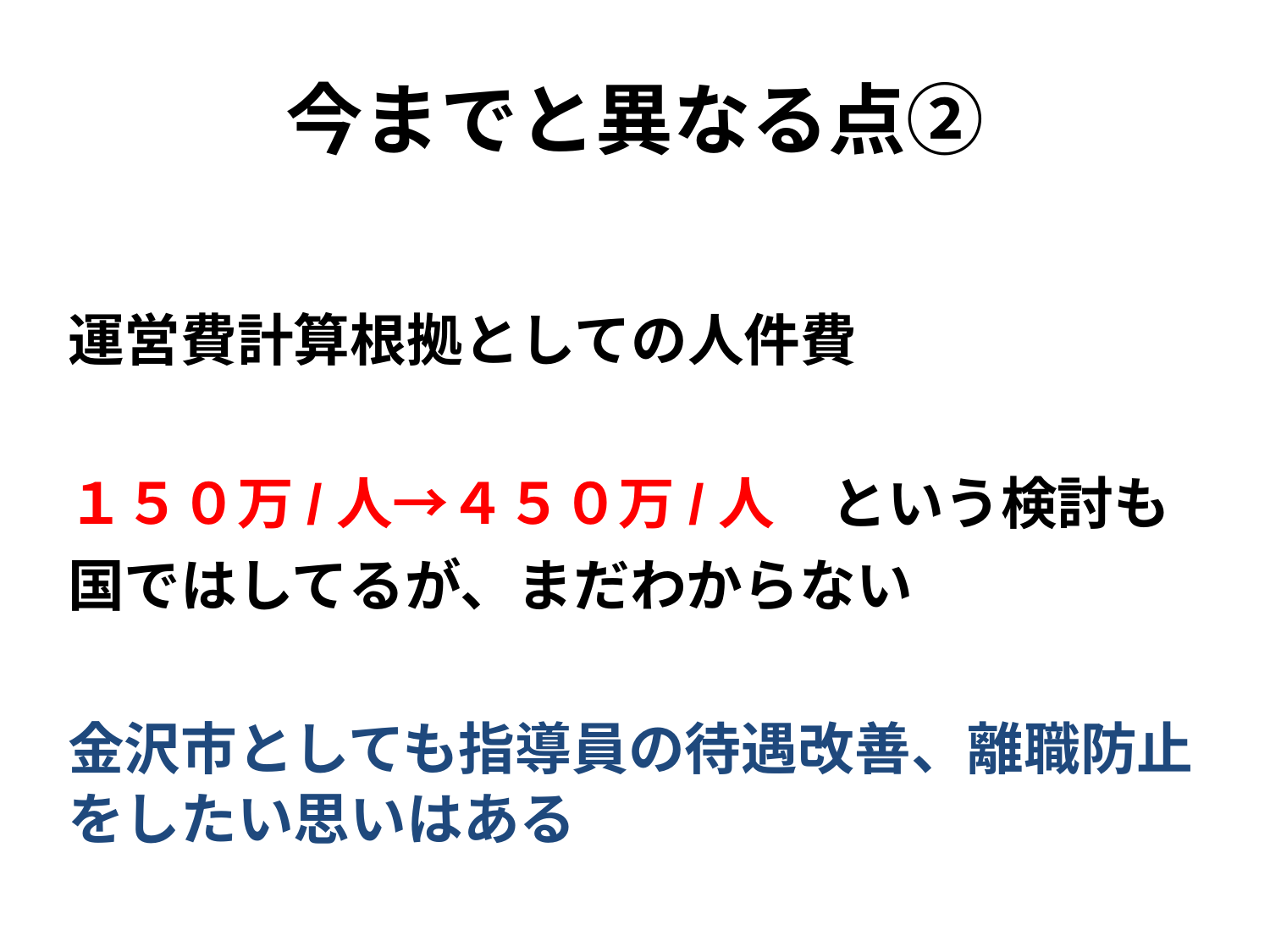

# 今までと異なる点②

運営費計算根拠としての人件費

１５０万/人→４５０万/人　という検討も
国ではしてるが、まだわからない

金沢市としても指導員の待遇改善、離職防止をしたい思いはある